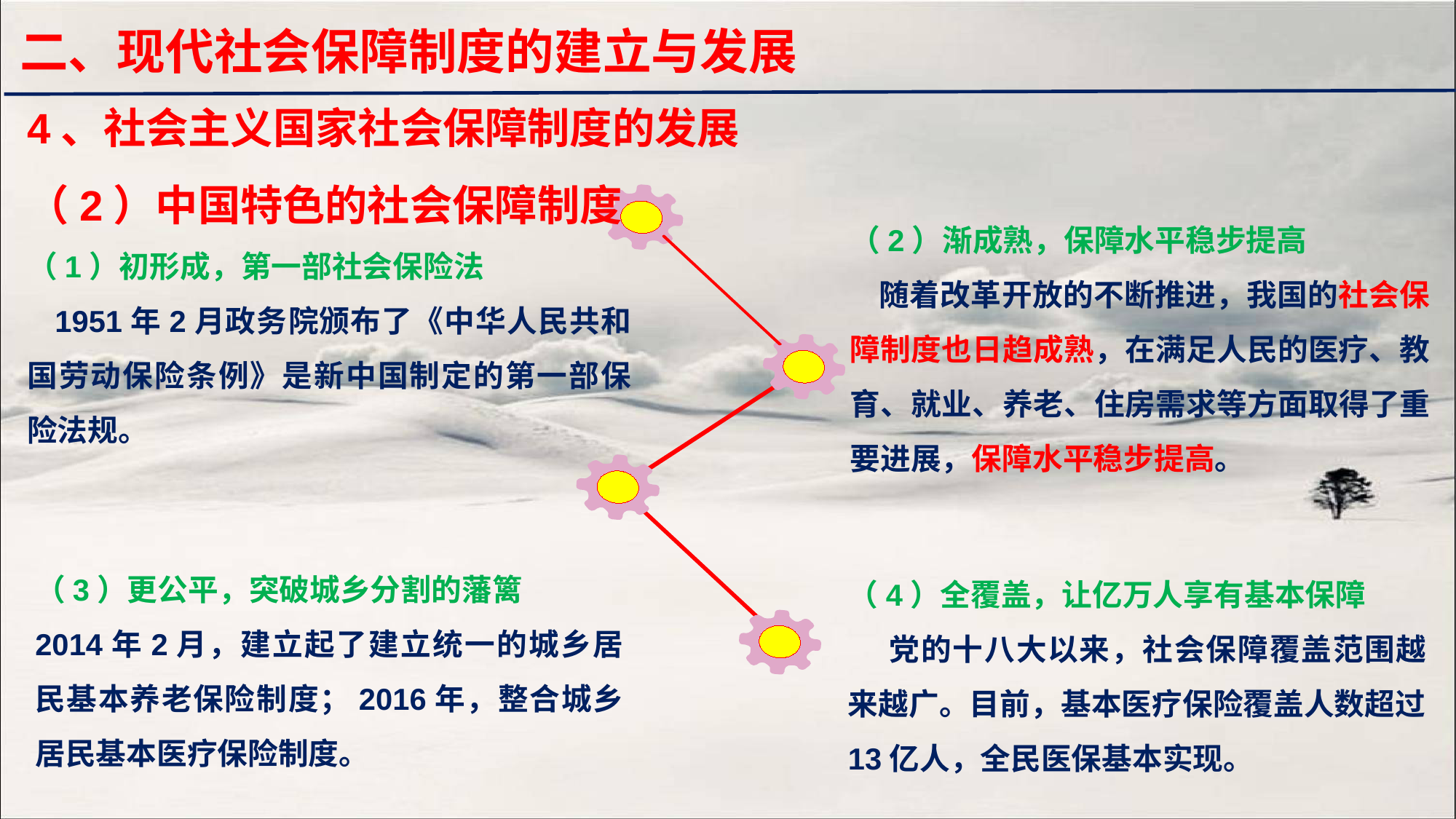

二、现代社会保障制度的建立与发展
4、社会主义国家社会保障制度的发展
（2）中国特色的社会保障制度

（2）渐成熟，保障水平稳步提高
   随着改革开放的不断推进，我国的社会保障制度也日趋成熟，在满足人民的医疗、教育、就业、养老、住房需求等方面取得了重要进展，保障水平稳步提高。
（1）初形成，第一部社会保险法
   1951年2月政务院颁布了《中华人民共和国劳动保险条例》是新中国制定的第一部保险法规。
（3）更公平，突破城乡分割的藩篱
2014年2月，建立起了建立统一的城乡居民基本养老保险制度；2016年，整合城乡居民基本医疗保险制度。
（4）全覆盖，让亿万人享有基本保障
    党的十八大以来，社会保障覆盖范围越来越广。目前，基本医疗保险覆盖人数超过13亿人，全民医保基本实现。